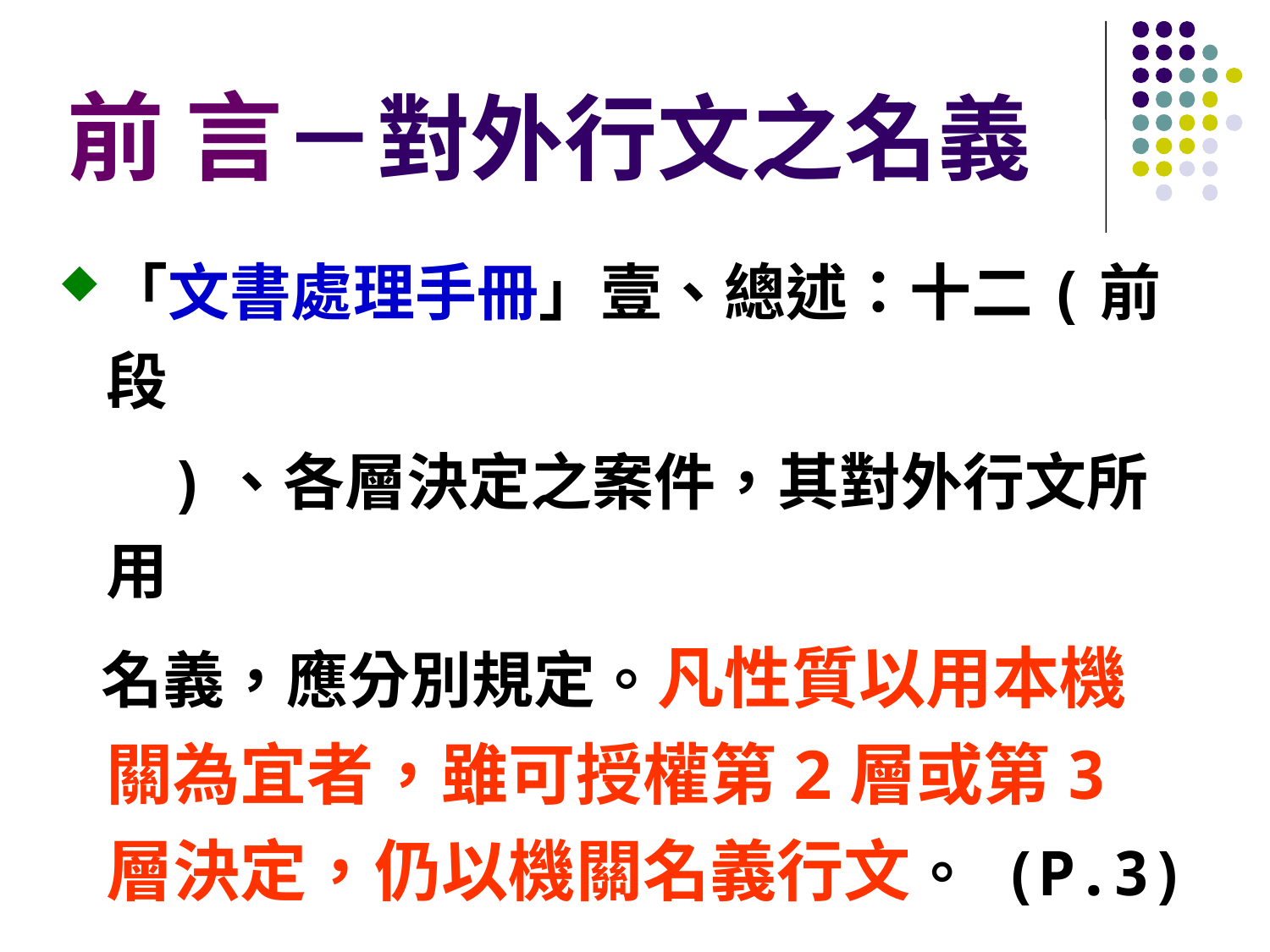

前 言－對外行文之名義
「文書處理手冊」壹、總述：十二(前段
   )、各層決定之案件，其對外行文所用
  名義，應分別規定。凡性質以用本機關為宜者，雖可授權第2層或第3層決定，仍以機關名義行文。 (P.3)
例如：教育部。